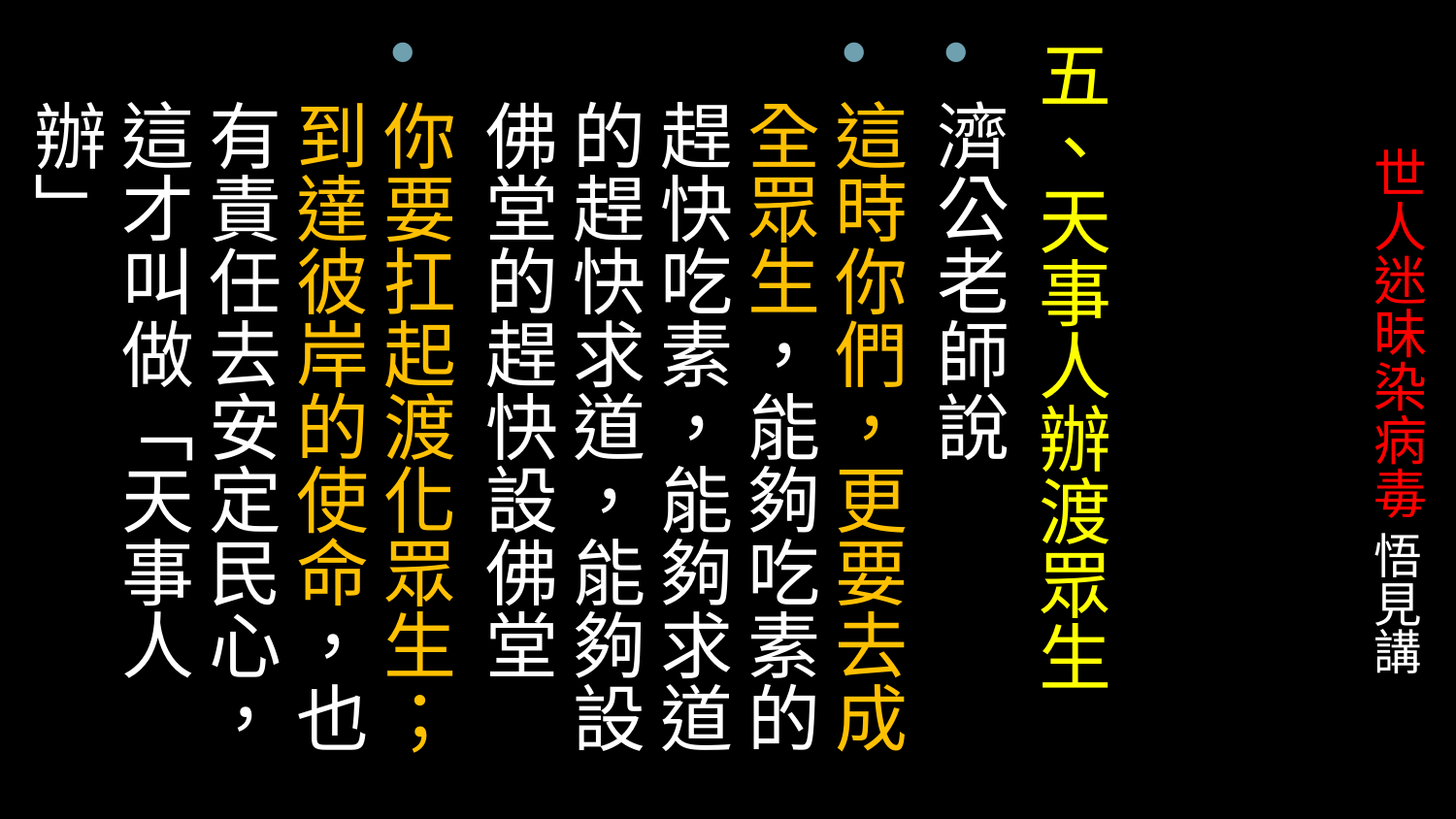

五、天事人辦渡眾生
濟公老師說
這時你們，更要去成全眾生，能夠吃素的趕快吃素，能夠求道的趕快求道，能夠設佛堂的趕快設佛堂
你要扛起渡化眾生；到達彼岸的使命，也有責任去安定民心，這才叫做「天事人辦」
# 世人迷昧染病毒 悟見講